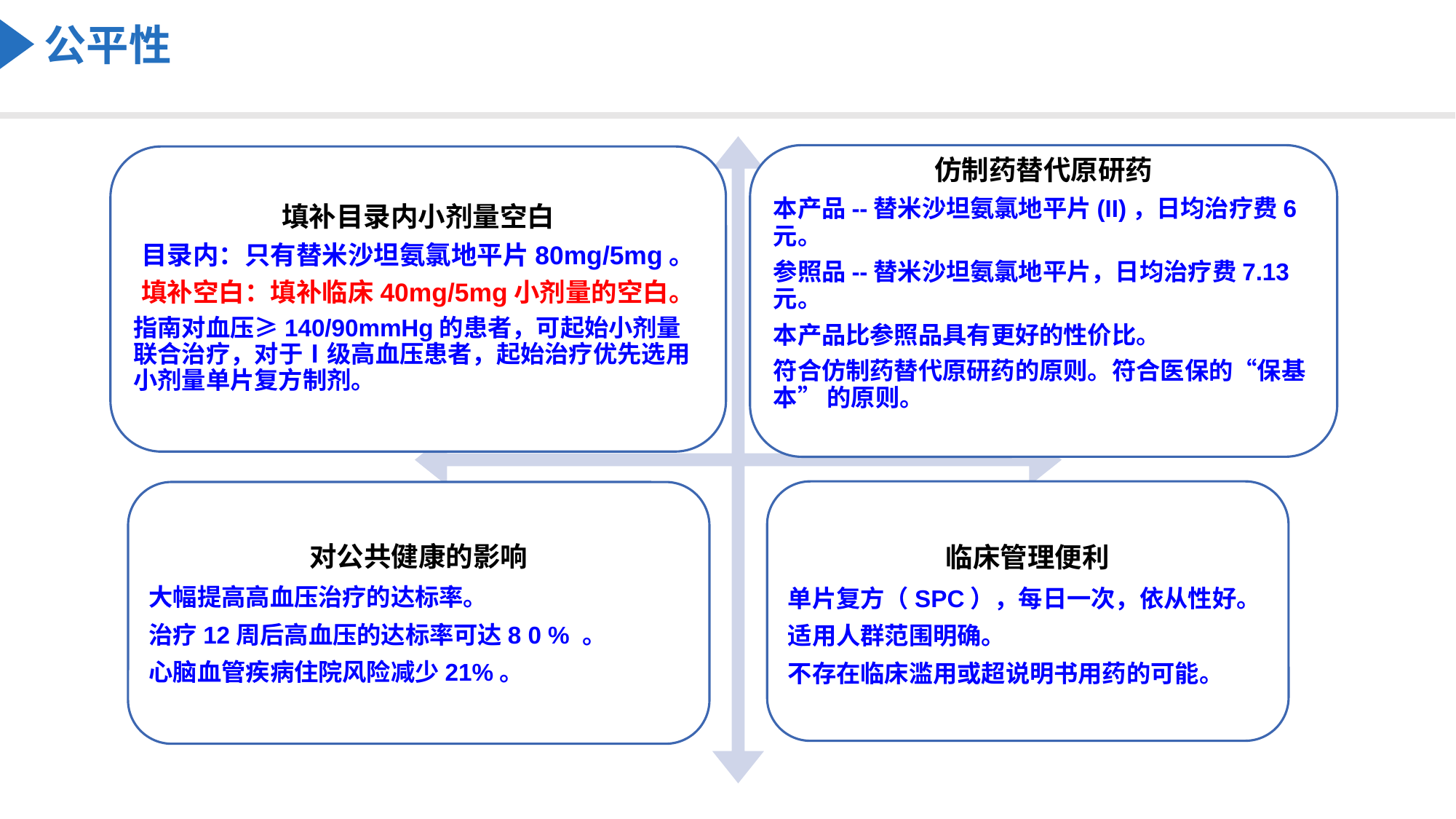

公平性

填补目录内小剂量空白
目录内：只有替米沙坦氨氯地平片80mg/5mg。
填补空白：填补临床40mg/5mg小剂量的空白。
指南对血压≥140/90mmHg的患者，可起始小剂量联合治疗，对于Ⅰ级高血压患者，起始治疗优先选用小剂量单片复方制剂。
仿制药替代原研药
本产品--替米沙坦氨氯地平片(II)，日均治疗费6元。
参照品--替米沙坦氨氯地平片，日均治疗费7.13元。
本产品比参照品具有更好的性价比。
符合仿制药替代原研药的原则。符合医保的“保基本” 的原则。

对公共健康的影响
大幅提高高血压治疗的达标率。
治疗12周后高血压的达标率可达8 0 % 。
心脑血管疾病住院风险减少21%。

临床管理便利
单片复方（SPC），每日一次，依从性好。
适用人群范围明确。
不存在临床滥用或超说明书用药的可能。